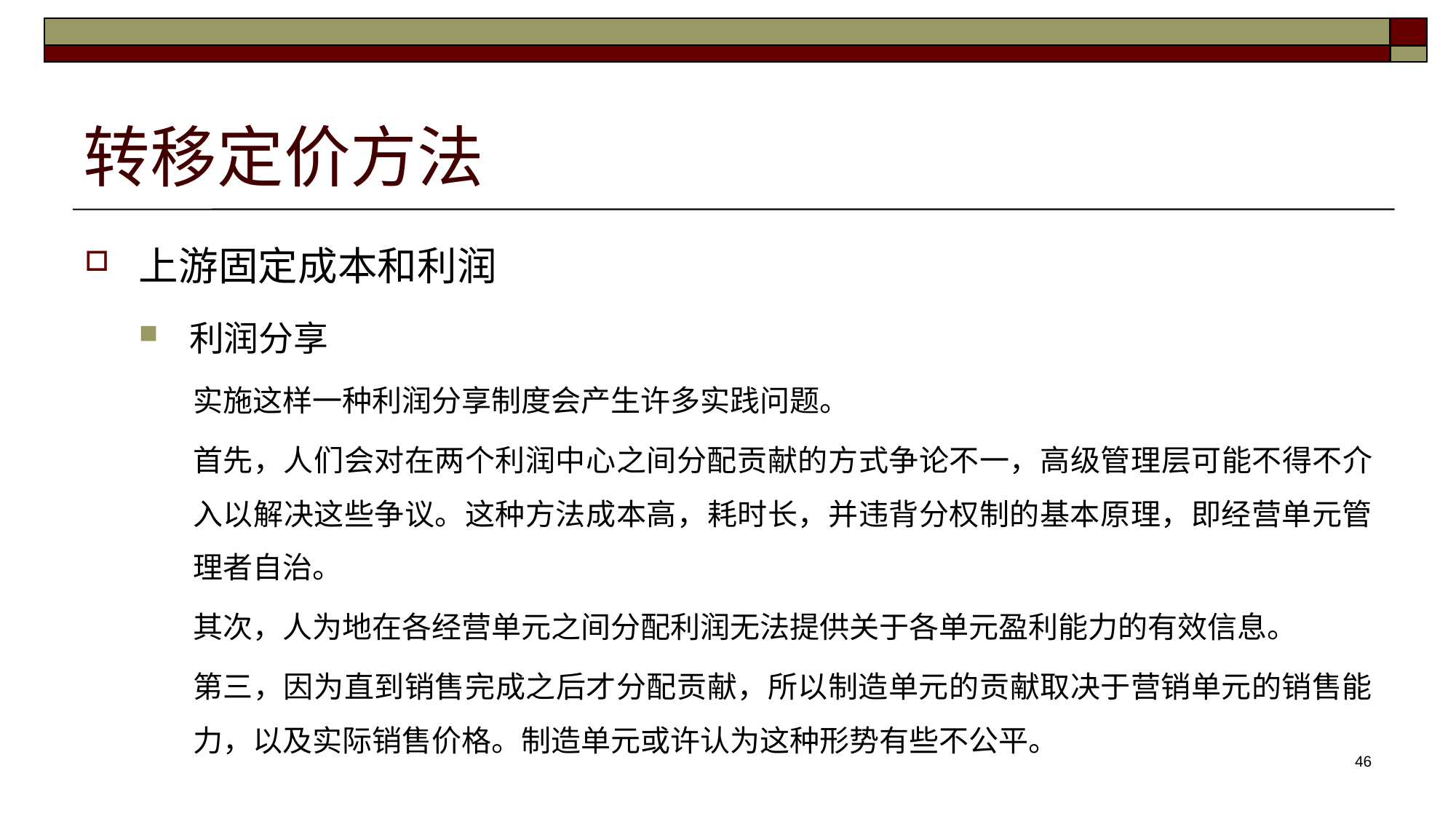

# 转移定价方法
上游固定成本和利润
利润分享
实施这样一种利润分享制度会产生许多实践问题。
首先，人们会对在两个利润中心之间分配贡献的方式争论不一，高级管理层可能不得不介入以解决这些争议。这种方法成本高，耗时长，并违背分权制的基本原理，即经营单元管理者自治。
其次，人为地在各经营单元之间分配利润无法提供关于各单元盈利能力的有效信息。
第三，因为直到销售完成之后才分配贡献，所以制造单元的贡献取决于营销单元的销售能力，以及实际销售价格。制造单元或许认为这种形势有些不公平。

46